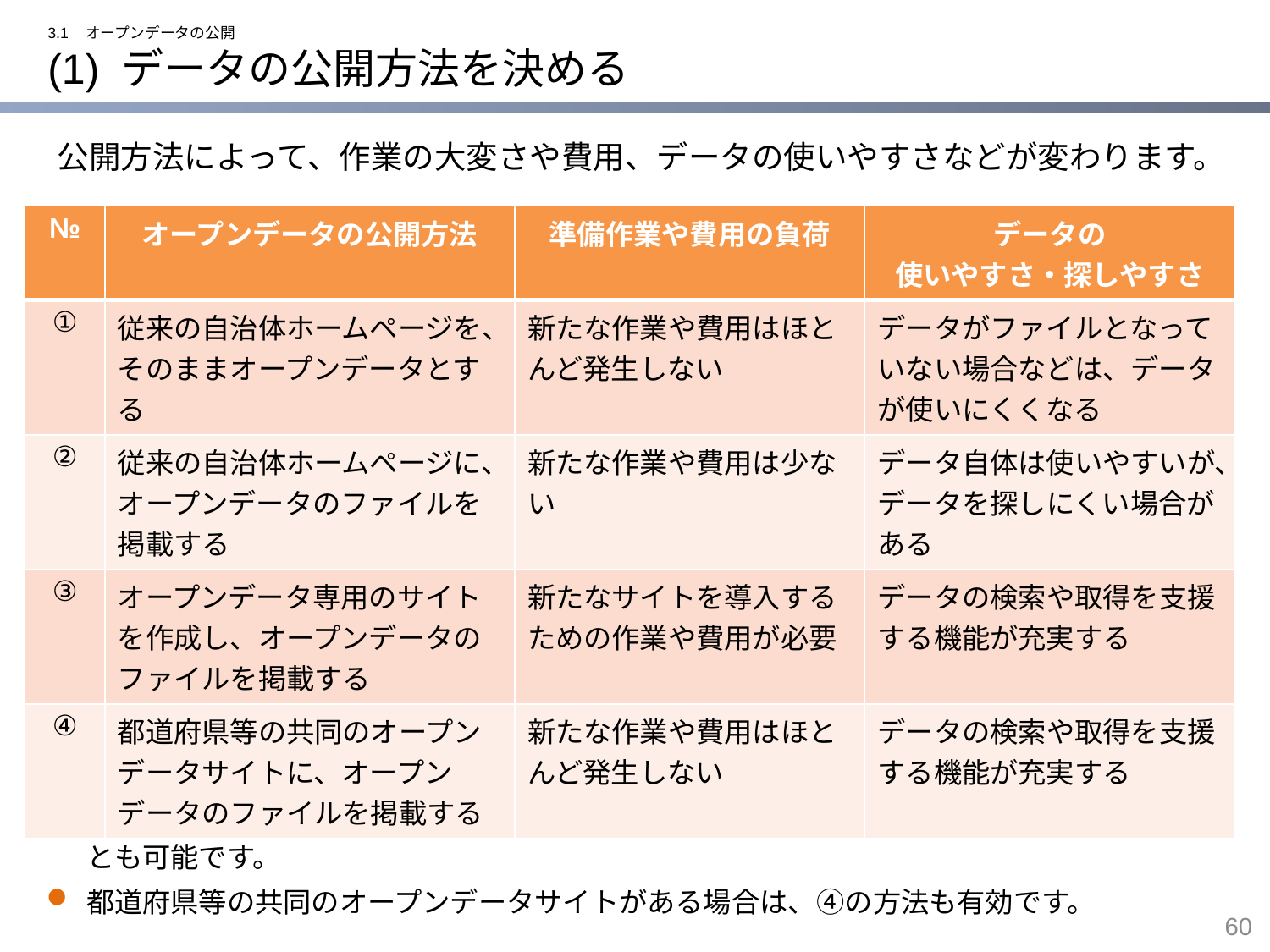

3.1　オープンデータの公開
# (1) データの公開方法を決める
公開方法によって、作業の大変さや費用、データの使いやすさなどが変わります。
| № | オープンデータの公開方法 | 準備作業や費用の負荷 | データの 使いやすさ・探しやすさ |
| --- | --- | --- | --- |
| ① | 従来の自治体ホームページを、そのままオープンデータとする | 新たな作業や費用はほとんど発生しない | データがファイルとなっていない場合などは、データが使いにくくなる |
| ② | 従来の自治体ホームページに、オープンデータのファイルを掲載する | 新たな作業や費用は少ない | データ自体は使いやすいが、データを探しにくい場合がある |
| ③ | オープンデータ専用のサイトを作成し、オープンデータのファイルを掲載する | 新たなサイトを導入するための作業や費用が必要 | データの検索や取得を支援する機能が充実する |
| ④ | 都道府県等の共同のオープンデータサイトに、オープンデータのファイルを掲載する | 新たな作業や費用はほとんど発生しない | データの検索や取得を支援する機能が充実する |
データの公開方法は、部署ごとではなく、全庁の方針として決めます。
最初から負荷の高い方法でなく、まずは①の方法で公開し、将来的に②や③としていくことも可能です。
都道府県等の共同のオープンデータサイトがある場合は、④の方法も有効です。
60